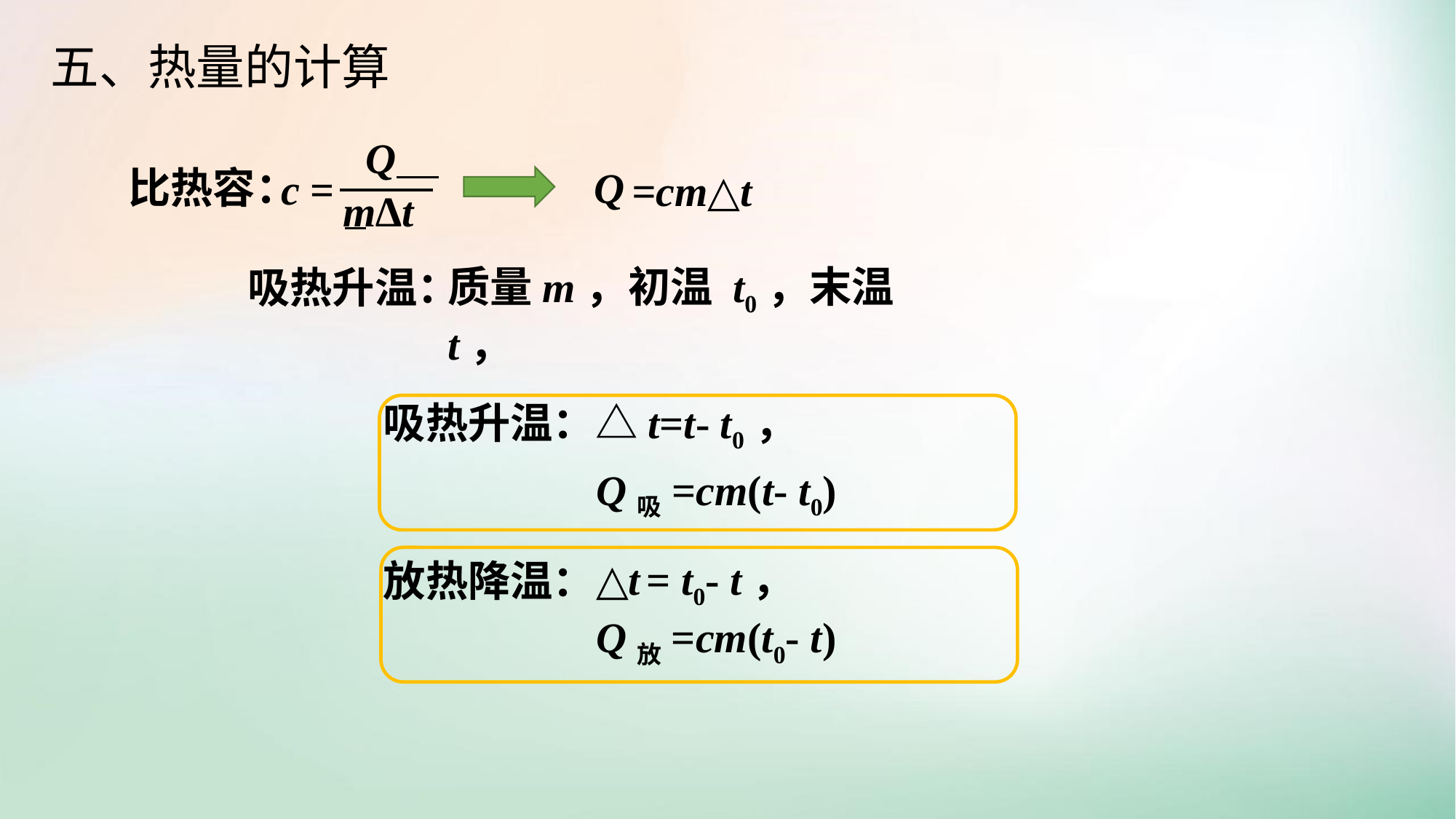

五、热量的计算
  Q
比热容：
c =
m∆t

Q

=cm△t
质量m，初温 t0，末温t，

吸热升温：

吸热升温：△t=t- t0，

 Q吸=cm(t- t0)
△t = t0- t，
Q放=cm(t0- t)

放热降温：